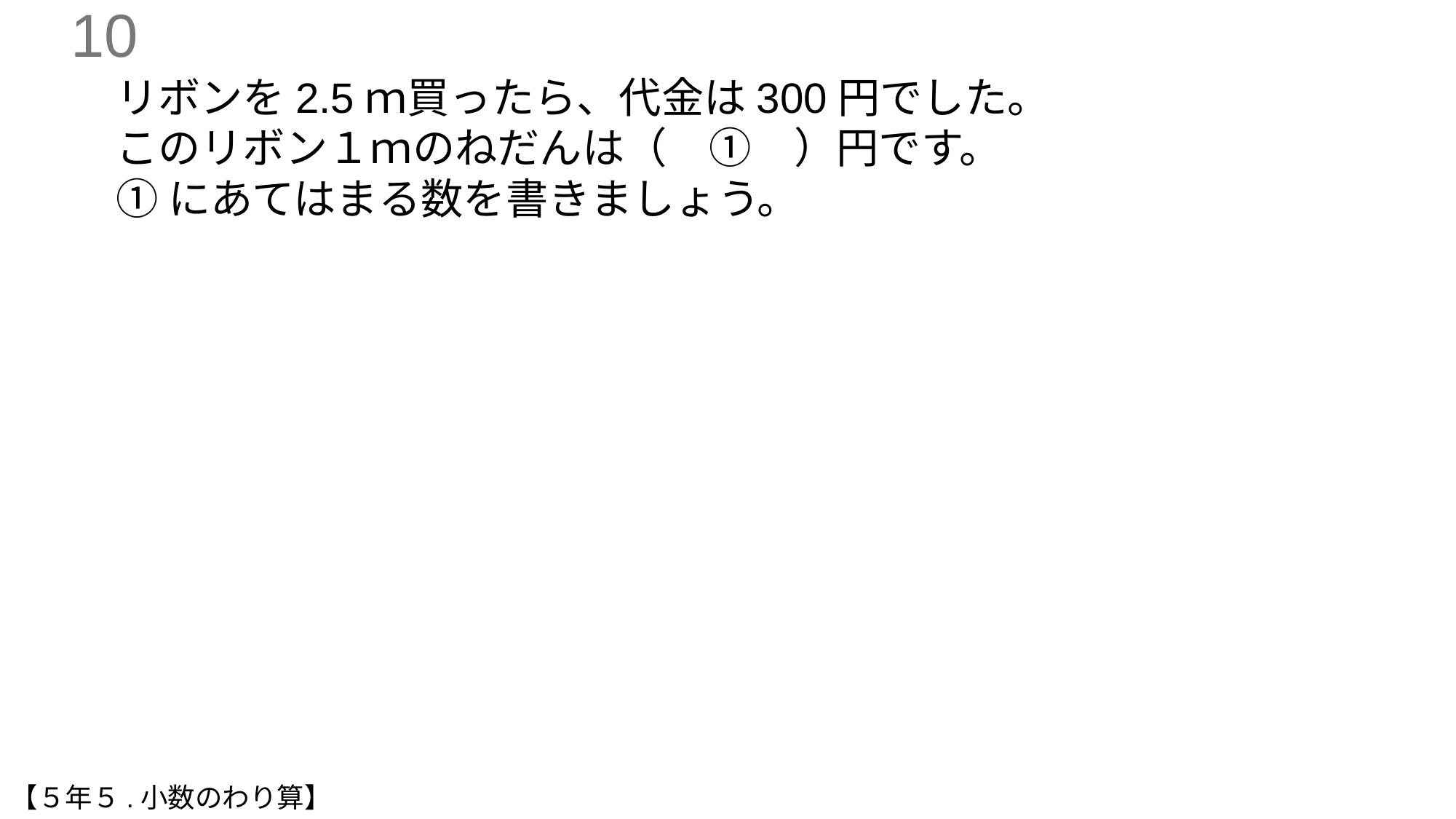

10
リボンを2.5ｍ買ったら、代金は300円でした。
このリボン１ｍのねだんは（　①　）円です。
①にあてはまる数を書きましょう。
【５年５.小数のわり算】